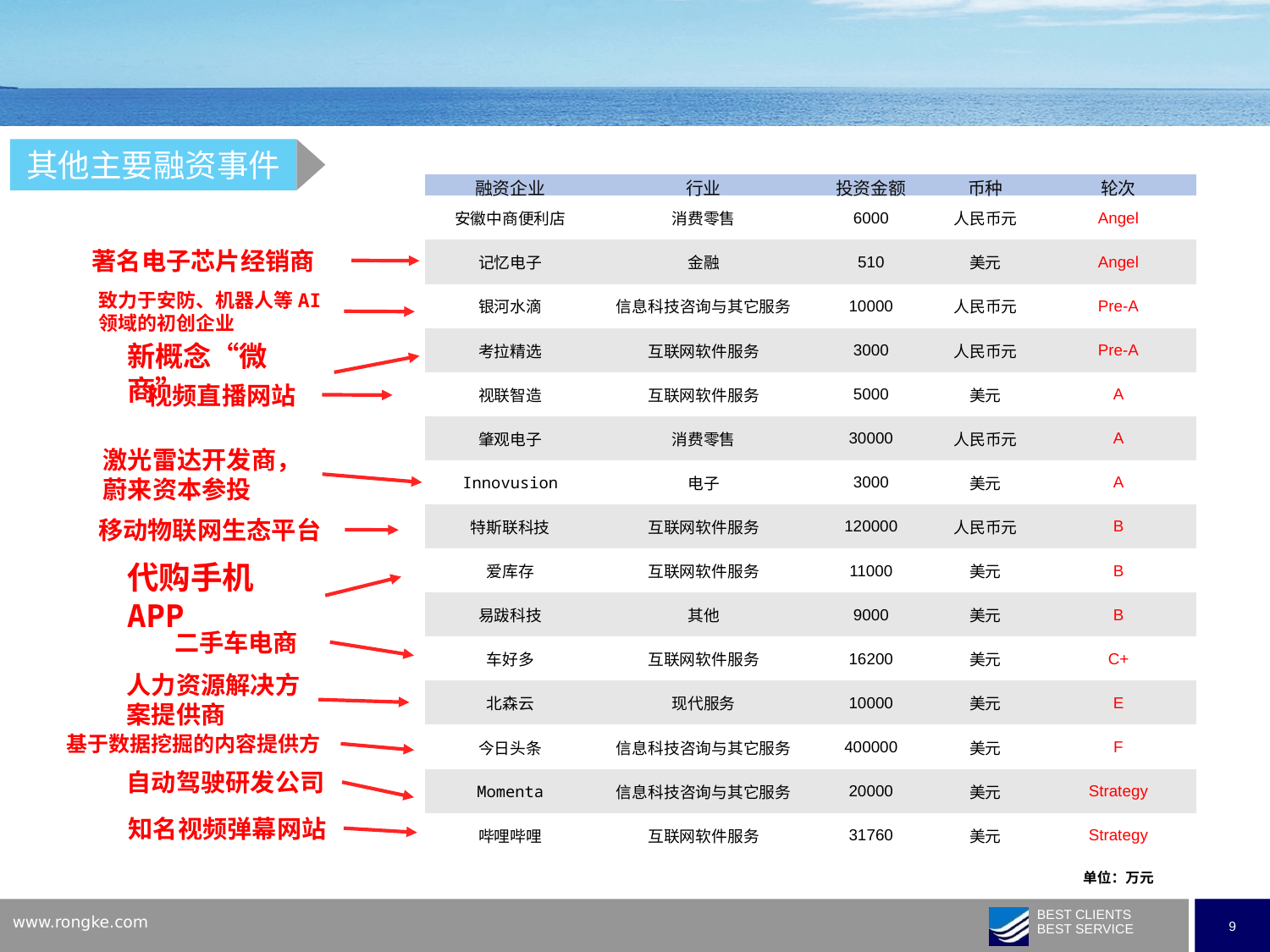

其他主要融资事件

| 融资企业 | 行业 | 投资金额 | 币种 | 轮次 |
| --- | --- | --- | --- | --- |
| 安徽中商便利店 | 消费零售 | 6000 | 人民币元 | Angel |
| 记忆电子 | 金融 | 510 | 美元 | Angel |
| 银河水滴 | 信息科技咨询与其它服务 | 10000 | 人民币元 | Pre-A |
| 考拉精选 | 互联网软件服务 | 3000 | 人民币元 | Pre-A |
| 视联智造 | 互联网软件服务 | 5000 | 美元 | A |
| 肇观电子 | 消费零售 | 30000 | 人民币元 | A |
| Innovusion | 电子 | 3000 | 美元 | A |
| 特斯联科技 | 互联网软件服务 | 120000 | 人民币元 | B |
| 爱库存 | 互联网软件服务 | 11000 | 美元 | B |
| 易跋科技 | 其他 | 9000 | 美元 | B |
| 车好多 | 互联网软件服务 | 16200 | 美元 | C+ |
| 北森云 | 现代服务 | 10000 | 美元 | E |
| 今日头条 | 信息科技咨询与其它服务 | 400000 | 美元 | F |
| Momenta | 信息科技咨询与其它服务 | 20000 | 美元 | Strategy |
| 哔哩哔哩 | 互联网软件服务 | 31760 | 美元 | Strategy |
|  |  |  |  | 单位：万元 |
著名电子芯片经销商
致力于安防、机器人等AI领域的初创企业
新概念“微商”
视频直播网站
激光雷达开发商，蔚来资本参投
移动物联网生态平台
代购手机APP
二手车电商
人力资源解决方案提供商
基于数据挖掘的内容提供方
自动驾驶研发公司
知名视频弹幕网站